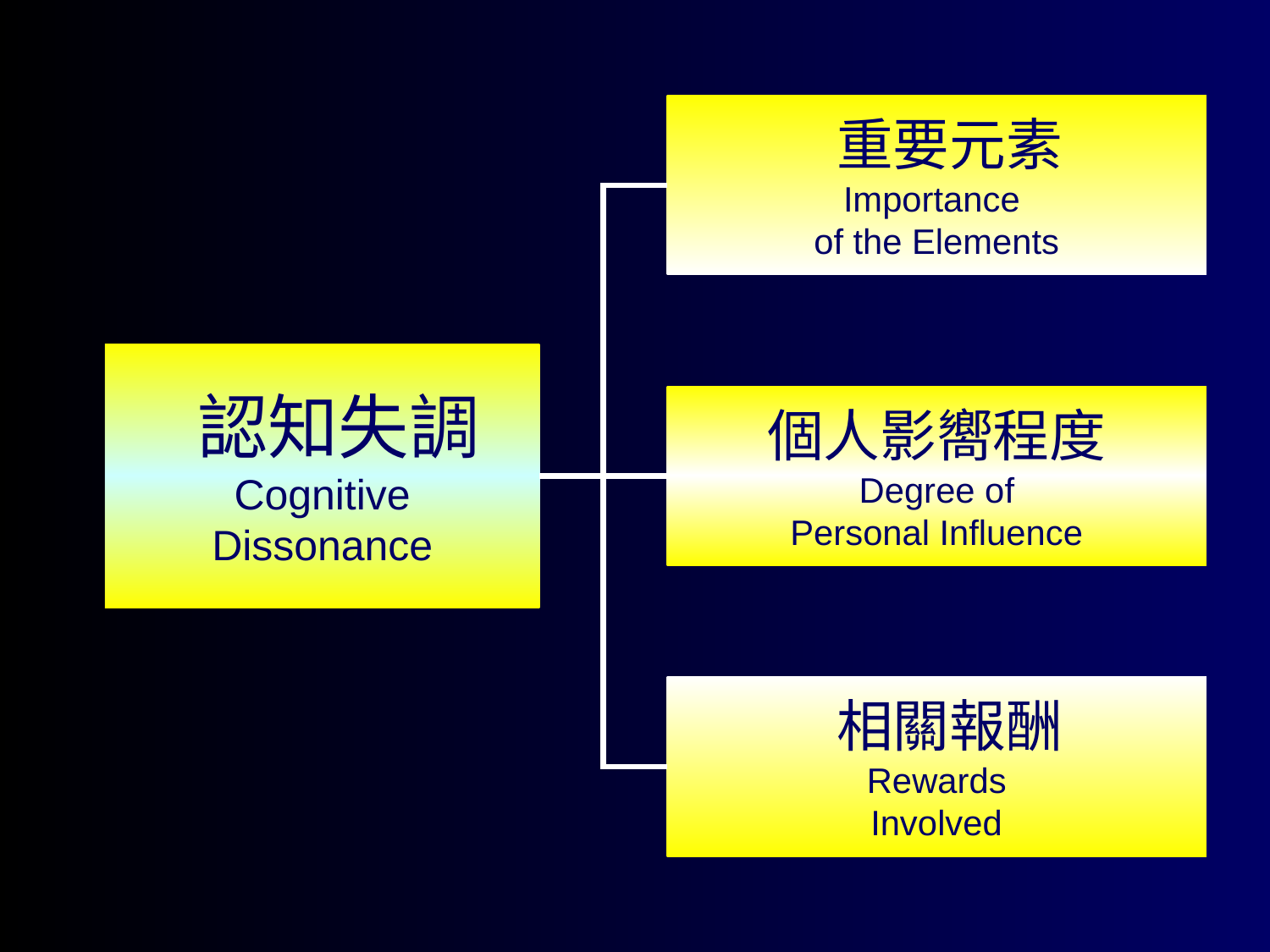

重要元素
Importance
of the Elements
 認知失調
Cognitive
Dissonance
個人影嚮程度
Degree of
Personal Influence
 相關報酬
Rewards
Involved